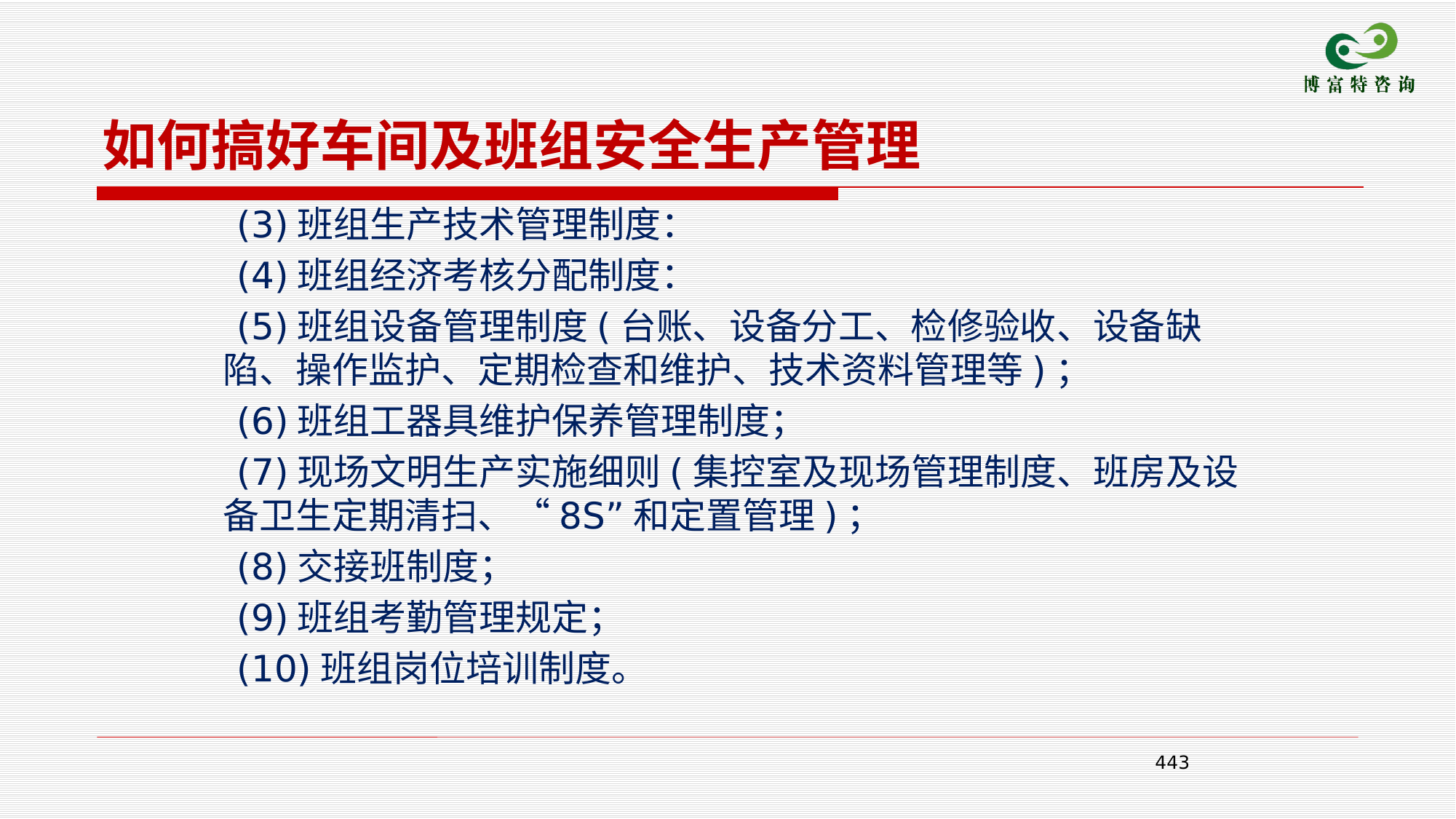

如何搞好车间及班组安全生产管理
      (3)班组生产技术管理制度：
      (4)班组经济考核分配制度：
      (5)班组设备管理制度(台账、设备分工、检修验收、设备缺陷、操作监护、定期检查和维护、技术资料管理等)；
      (6)班组工器具维护保养管理制度；
      (7)现场文明生产实施细则(集控室及现场管理制度、班房及设备卫生定期清扫、“8S”和定置管理)；
      (8)交接班制度；
      (9)班组考勤管理规定；
      (10)班组岗位培训制度。

443